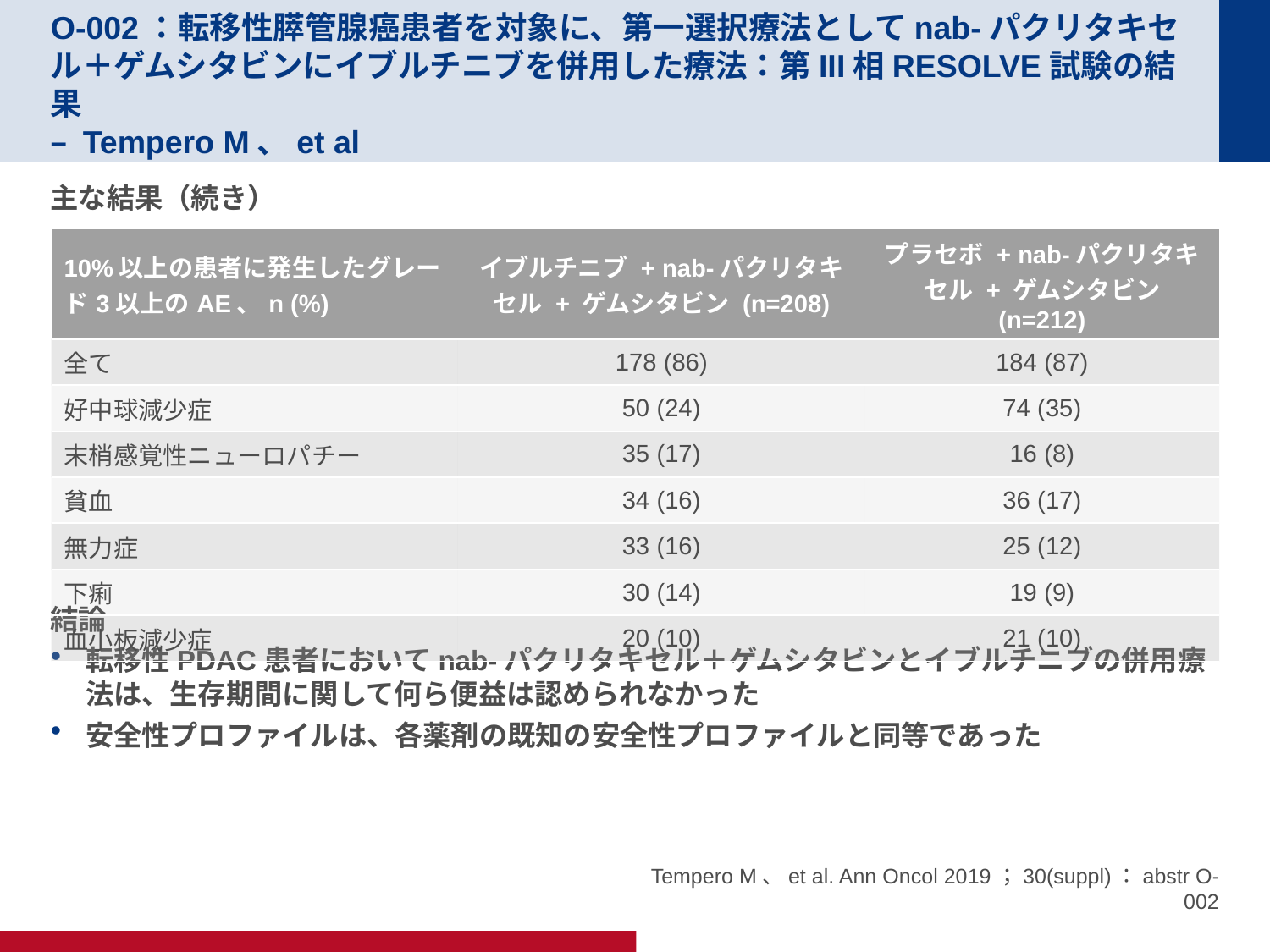

# O-002：転移性膵管腺癌患者を対象に、第一選択療法としてnab-パクリタキセル＋ゲムシタビンにイブルチニブを併用した療法：第III相RESOLVE試験の結果 – Tempero M、et al
主な結果（続き）
結論
転移性PDAC患者においてnab-パクリタキセル＋ゲムシタビンとイブルチニブの併用療法は、生存期間に関して何ら便益は認められなかった
安全性プロファイルは、各薬剤の既知の安全性プロファイルと同等であった
| 10%以上の患者に発生したグレード3以上のAE、n (%) | イブルチニブ + nab-パクリタキセル + ゲムシタビン (n=208) | プラセボ + nab-パクリタキセル + ゲムシタビン (n=212) |
| --- | --- | --- |
| 全て | 178 (86) | 184 (87) |
| 好中球減少症 | 50 (24) | 74 (35) |
| 末梢感覚性ニューロパチー | 35 (17) | 16 (8) |
| 貧血 | 34 (16) | 36 (17) |
| 無力症 | 33 (16) | 25 (12) |
| 下痢 | 30 (14) | 19 (9) |
| 血小板減少症 | 20 (10) | 21 (10) |
Tempero M、et al. Ann Oncol 2019；30(suppl)：abstr O-002